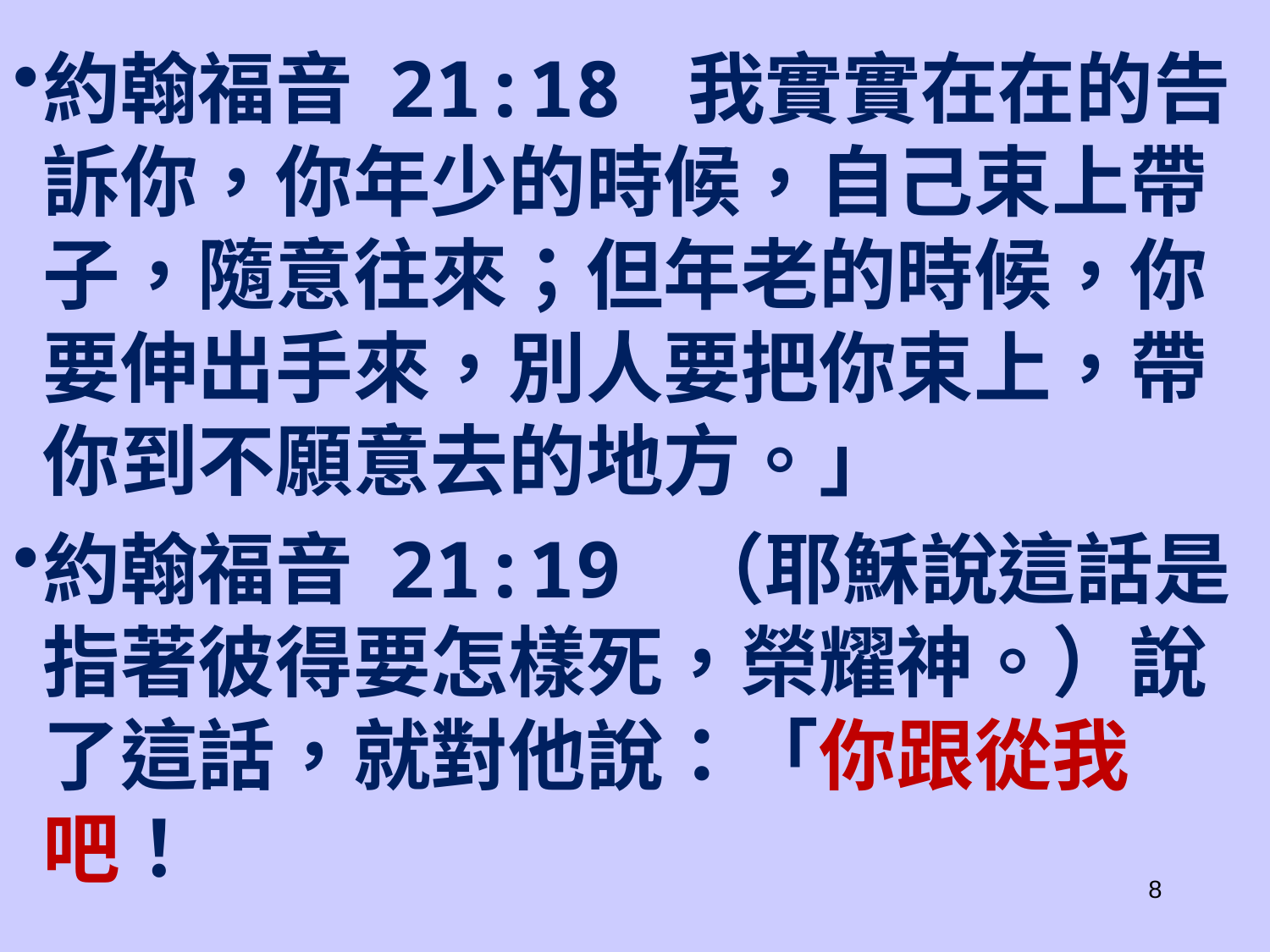

約翰福音 21:18 我實實在在的告訴你，你年少的時候，自己束上帶子，隨意往來；但年老的時候，你要伸出手來，別人要把你束上，帶你到不願意去的地方。」
約翰福音 21:19 （耶穌說這話是指著彼得要怎樣死，榮耀神。）說了這話，就對他說：「你跟從我吧！

8